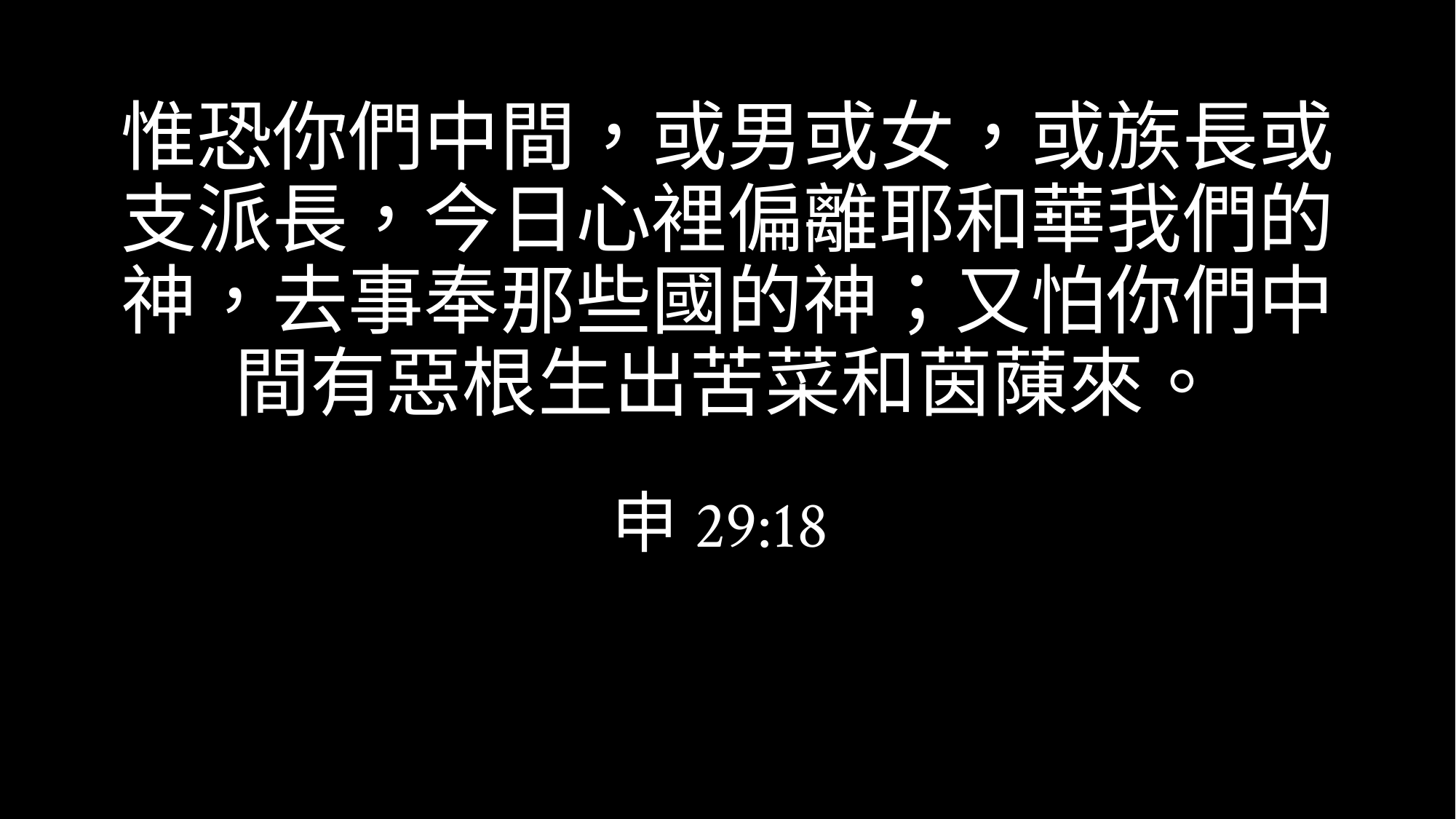

惟恐你們中間，或男或女，或族長或支派長，今日心裡偏離耶和華我們的神，去事奉那些國的神；又怕你們中間有惡根生出苦菜和茵蔯來。

申29:18